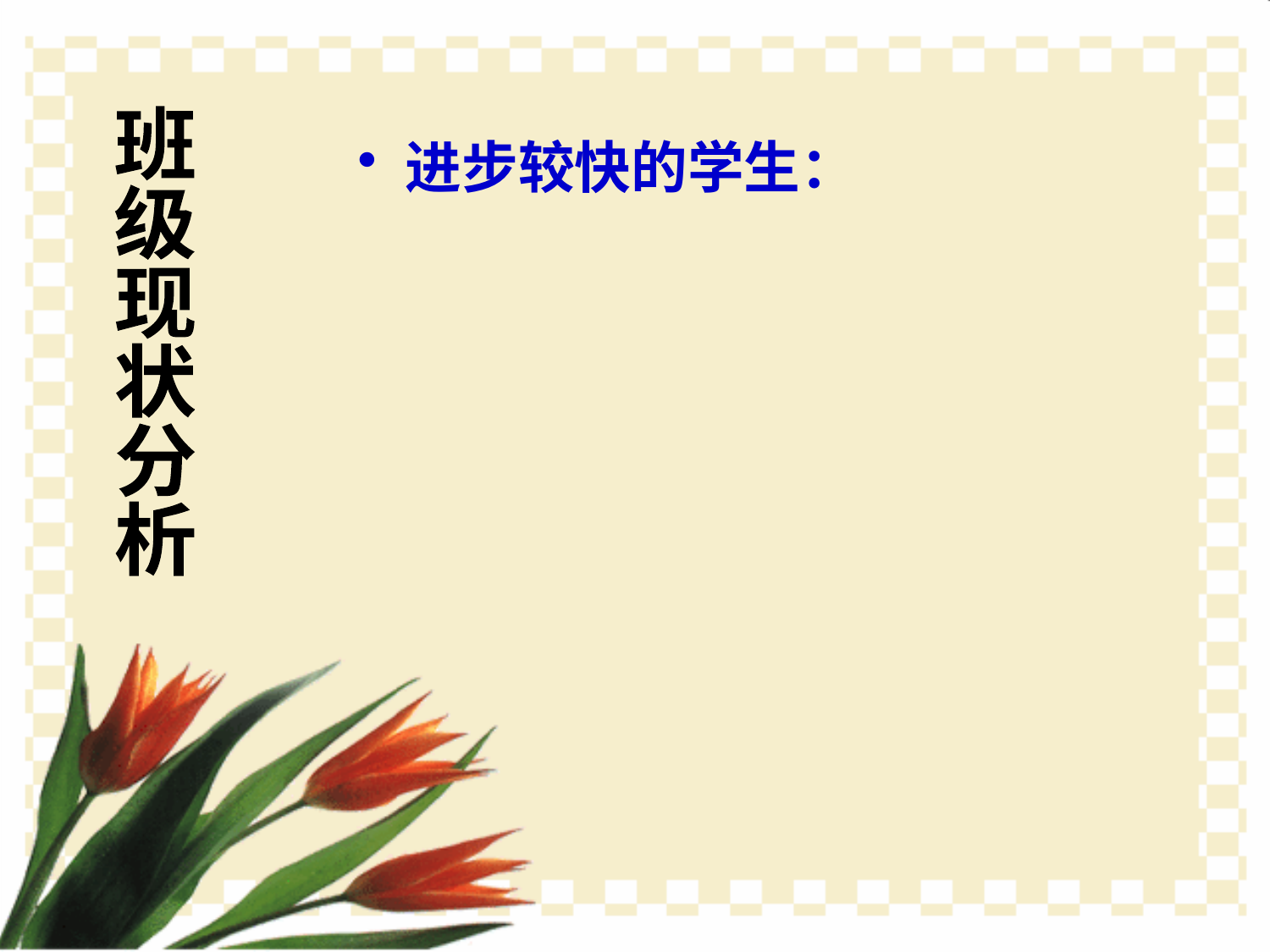

班
级
现
状
分
析
进步较快的学生：